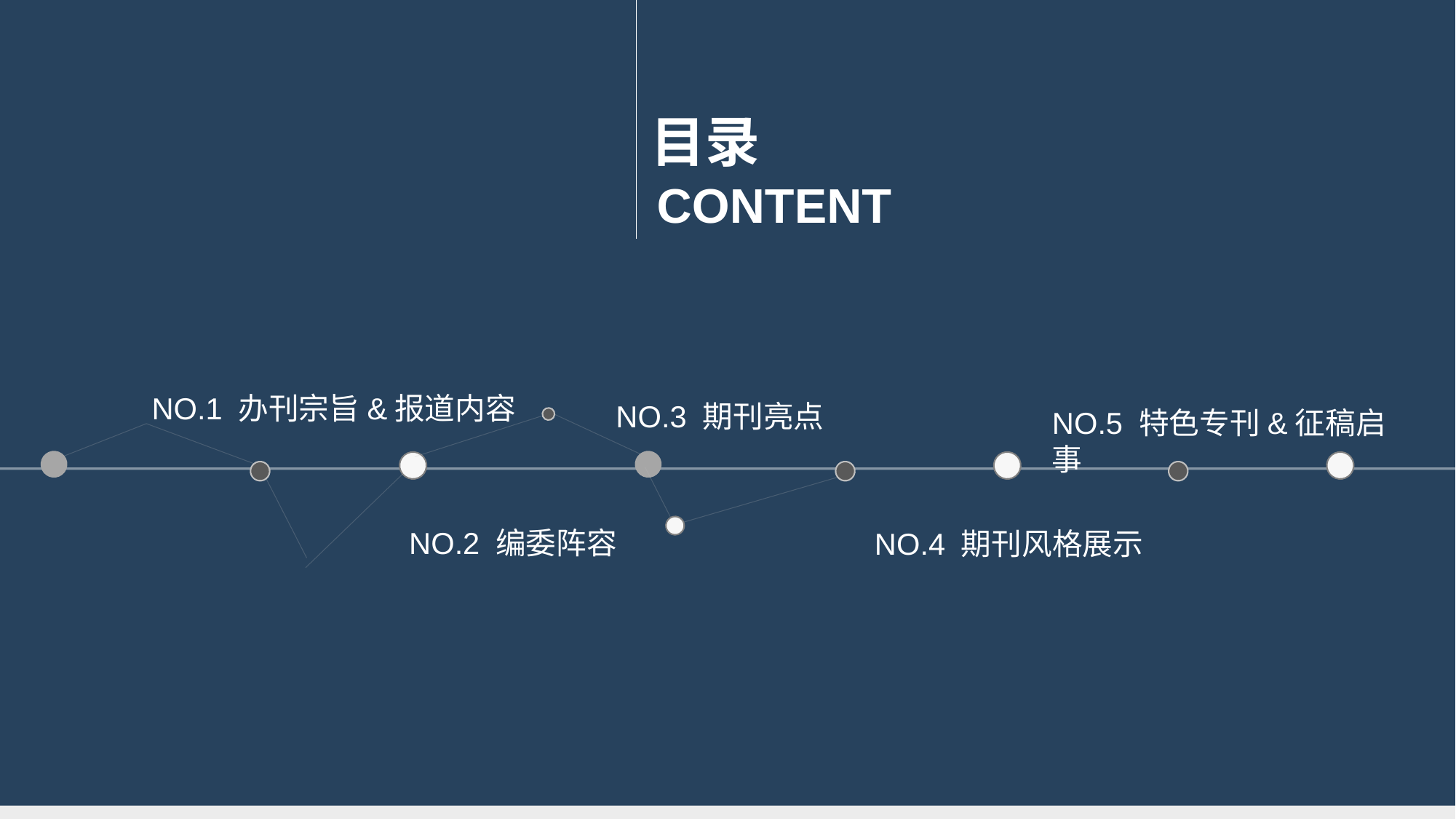

目录
CONTENT
NO.1 办刊宗旨&报道内容
NO.3 期刊亮点
NO.5 特色专刊&征稿启事

NO.2 编委阵容
NO.4 期刊风格展示